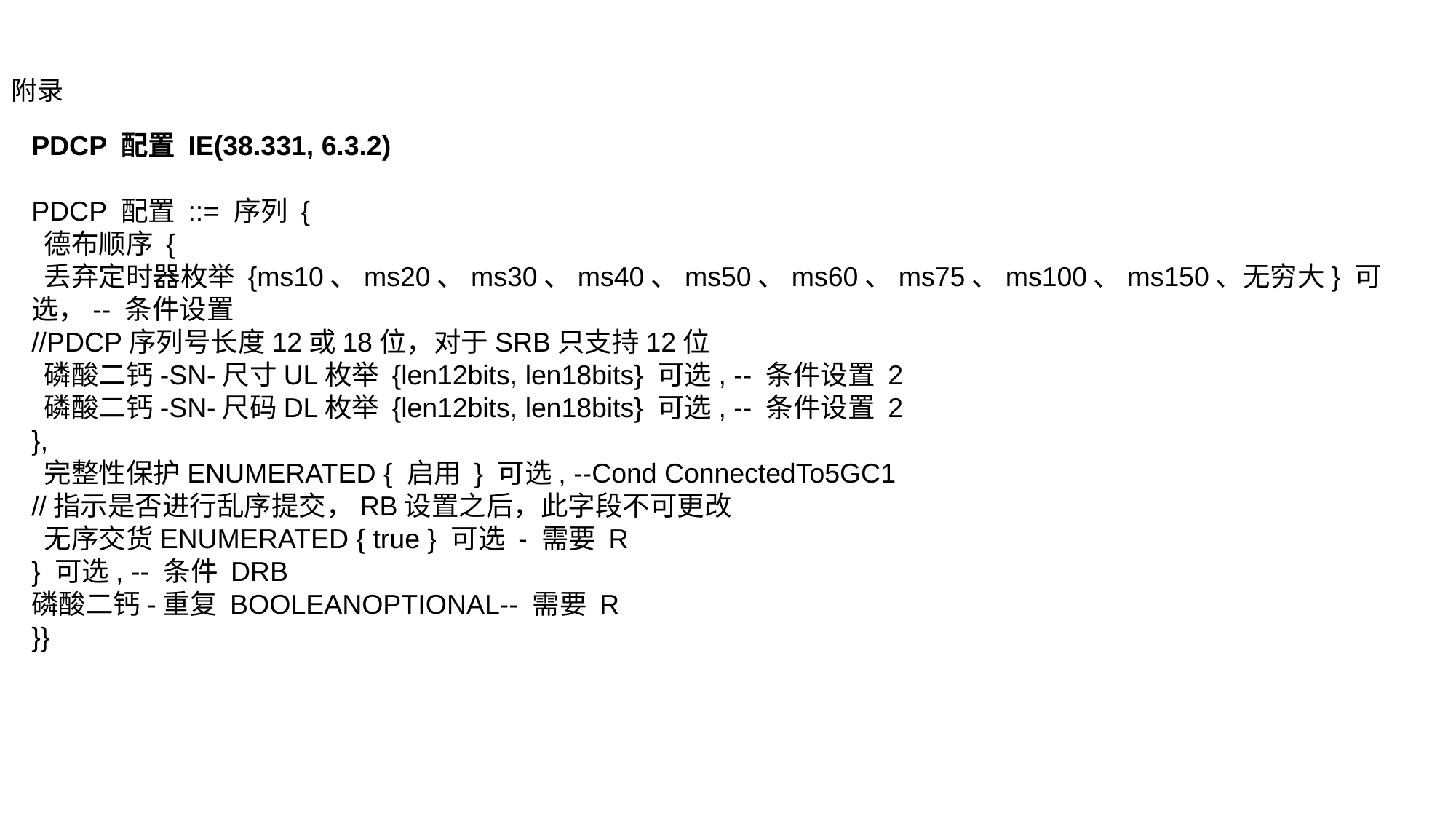

附录

#
PDCP 配置 IE(38.331, 6.3.2)

PDCP 配置 ::= 序列 {
 德布顺序 {
 丢弃定时器枚举 {ms10、ms20、ms30、ms40、ms50、ms60、ms75、ms100、ms150、无穷大} 可选，-- 条件设置
//PDCP序列号长度12或18位，对于SRB只支持12位
 磷酸二钙-SN-尺寸UL枚举 {len12bits, len18bits} 可选, -- 条件设置 2
 磷酸二钙-SN-尺码DL枚举 {len12bits, len18bits} 可选, -- 条件设置 2
},
 完整性保护ENUMERATED { 启用 } 可选, --Cond ConnectedTo5GC1
//指示是否进行乱序提交，RB设置之后，此字段不可更改
 无序交货ENUMERATED { true } 可选 - 需要 R
} 可选, -- 条件 DRB
磷酸二钙-重复 BOOLEANOPTIONAL-- 需要 R
}}